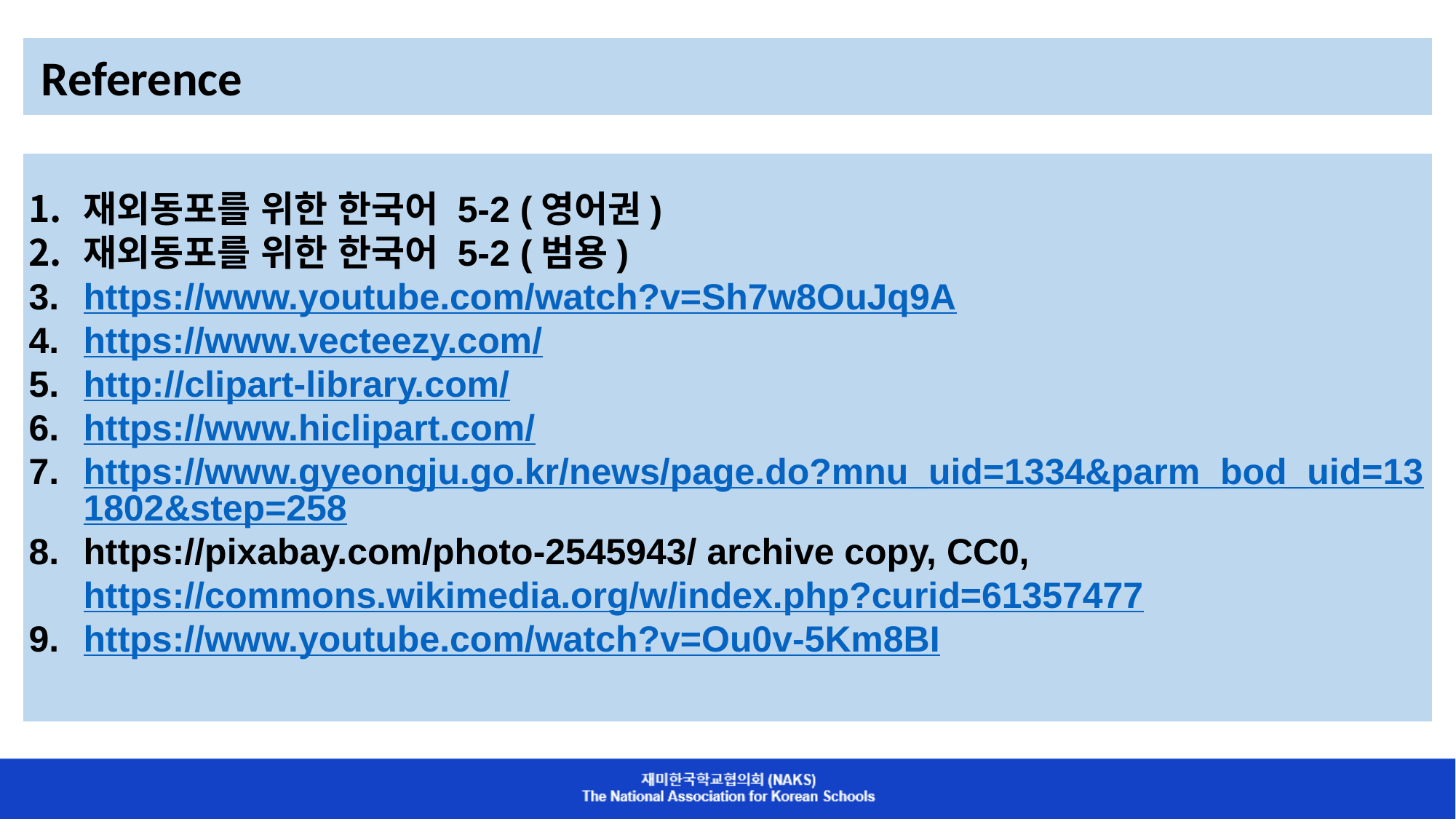

Reference

재외동포를 위한 한국어 5-2 (영어권)
재외동포를 위한 한국어 5-2 (범용)
https://www.youtube.com/watch?v=Sh7w8OuJq9A
https://www.vecteezy.com/
http://clipart-library.com/
https://www.hiclipart.com/
https://www.gyeongju.go.kr/news/page.do?mnu_uid=1334&parm_bod_uid=131802&step=258
https://pixabay.com/photo-2545943/ archive copy, CC0, https://commons.wikimedia.org/w/index.php?curid=61357477
https://www.youtube.com/watch?v=Ou0v-5Km8BI